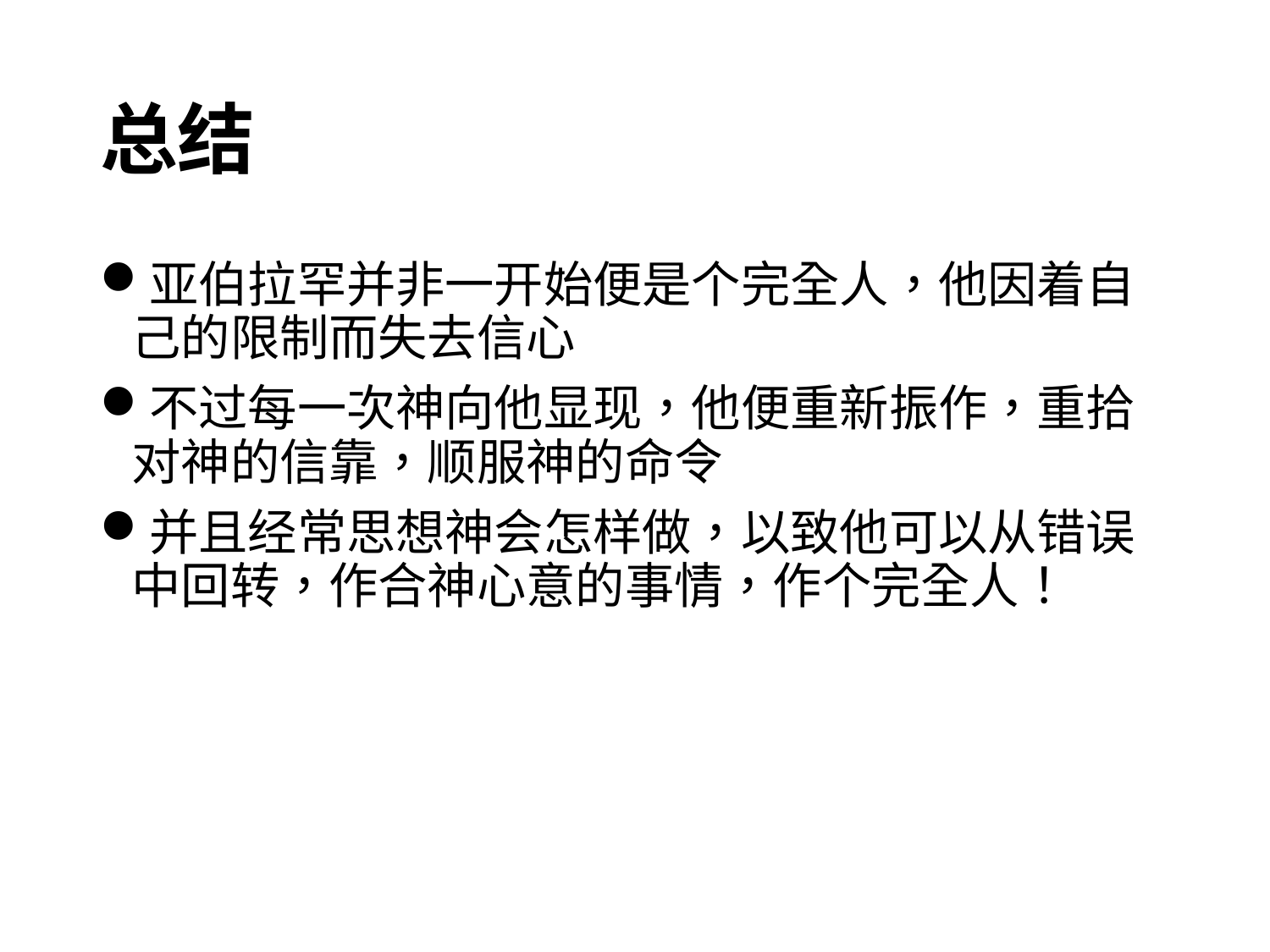

# 总结
亚伯拉罕并非一开始便是个完全人，他因着自己的限制而失去信心
不过每一次神向他显现，他便重新振作，重拾对神的信靠，顺服神的命令
并且经常思想神会怎样做，以致他可以从错误中回转，作合神心意的事情，作个完全人！